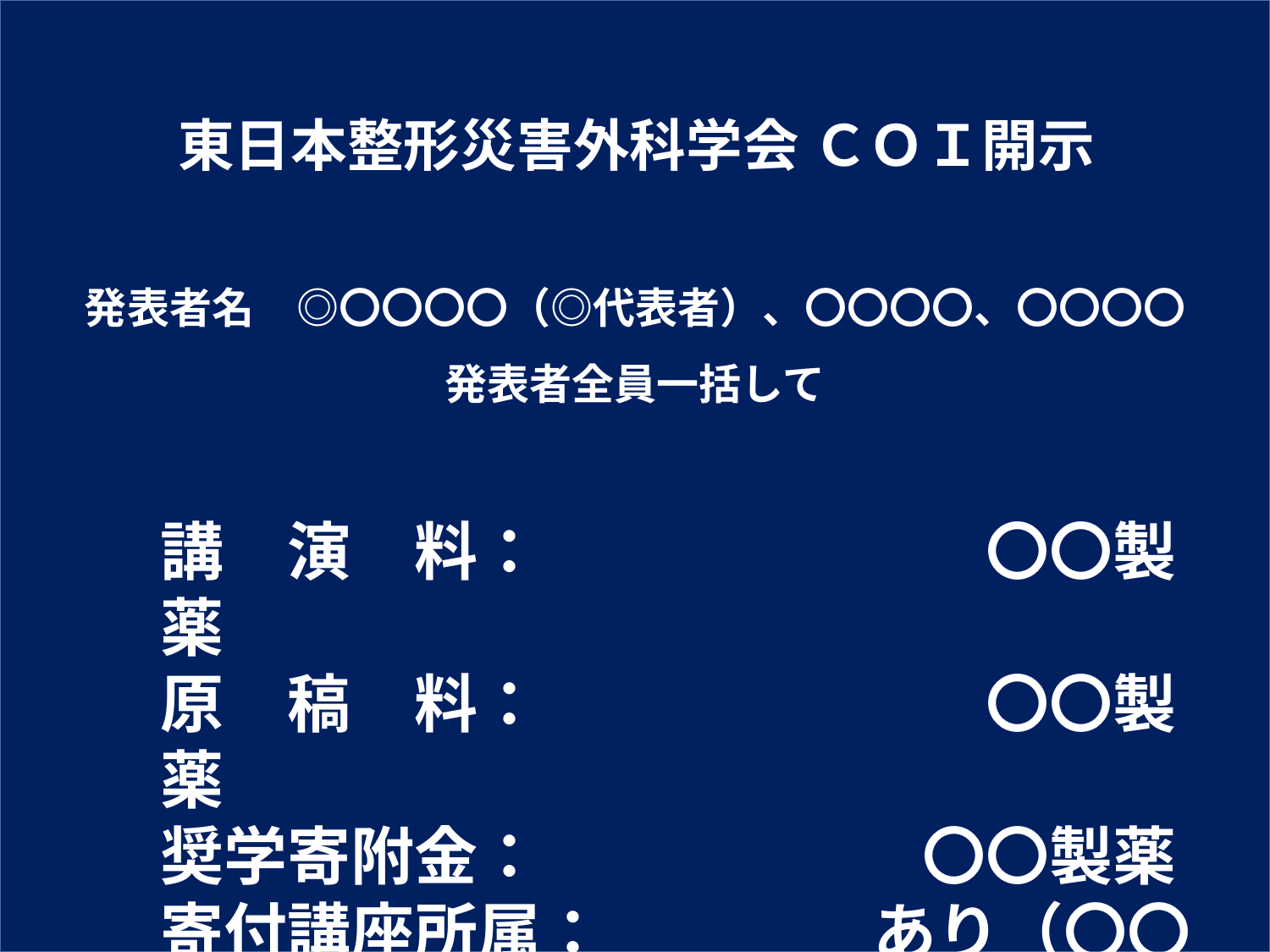

東日本整形災害外科学会 ＣＯＩ開示
発表者名　◎〇〇〇〇（◎代表者）、〇〇〇〇、〇〇〇〇
発表者全員一括して
講　演　料：　　　　　　　〇〇製薬
原　稿　料：　　　　　　　〇〇製薬
奨学寄附金：　　　　　　〇〇製薬
寄付講座所属：　　　　 あり（〇〇精機）